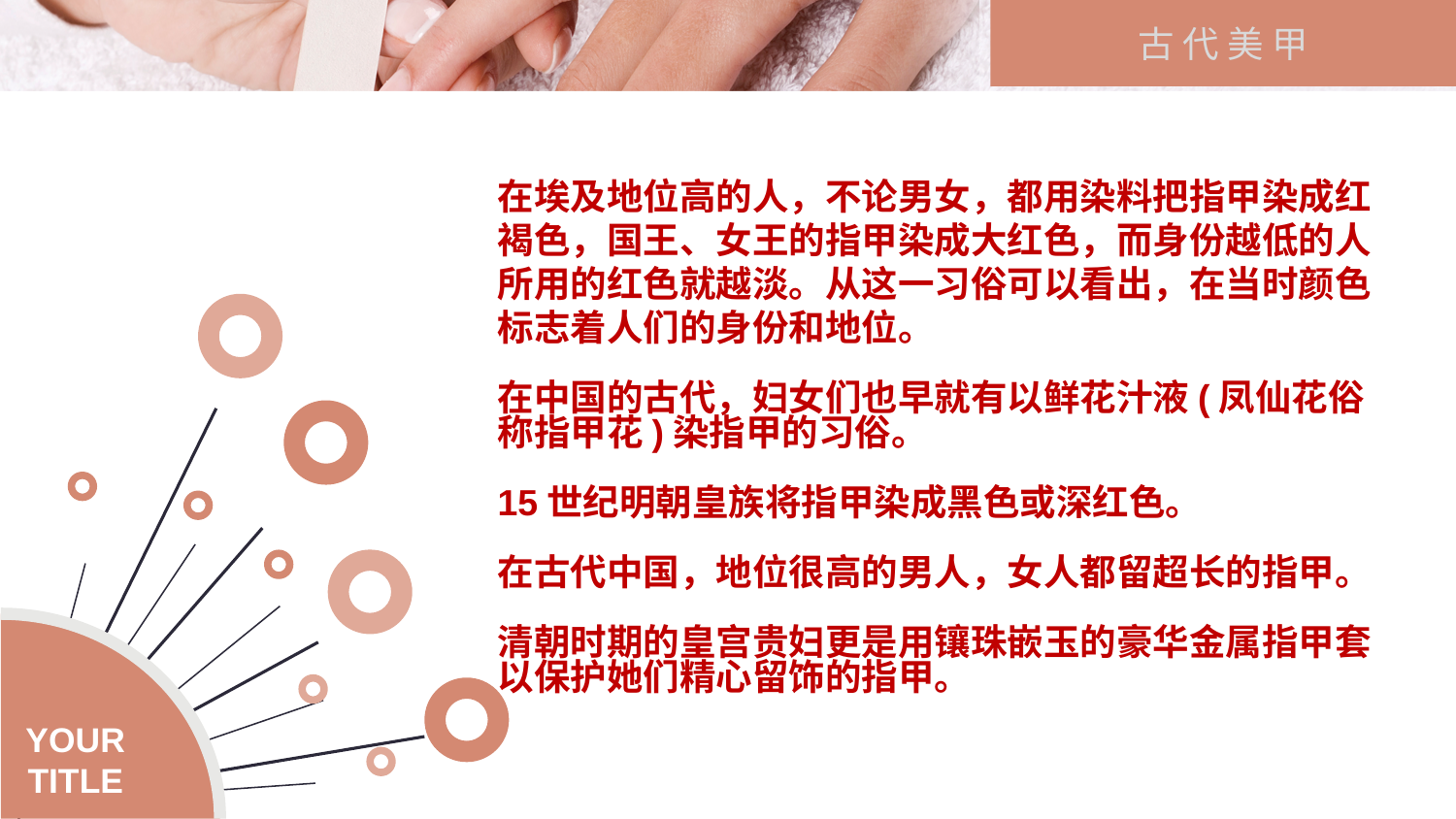

古 代 美 甲
在埃及地位高的人，不论男女，都用染料把指甲染成红褐色，国王、女王的指甲染成大红色，而身份越低的人所用的红色就越淡。从这一习俗可以看出，在当时颜色标志着人们的身份和地位。

在中国的古代，妇女们也早就有以鲜花汁液(凤仙花俗称指甲花)染指甲的习俗。

15世纪明朝皇族将指甲染成黑色或深红色。

在古代中国，地位很高的男人，女人都留超长的指甲。

清朝时期的皇宫贵妇更是用镶珠嵌玉的豪华金属指甲套以保护她们精心留饰的指甲。

YOUR TITLE